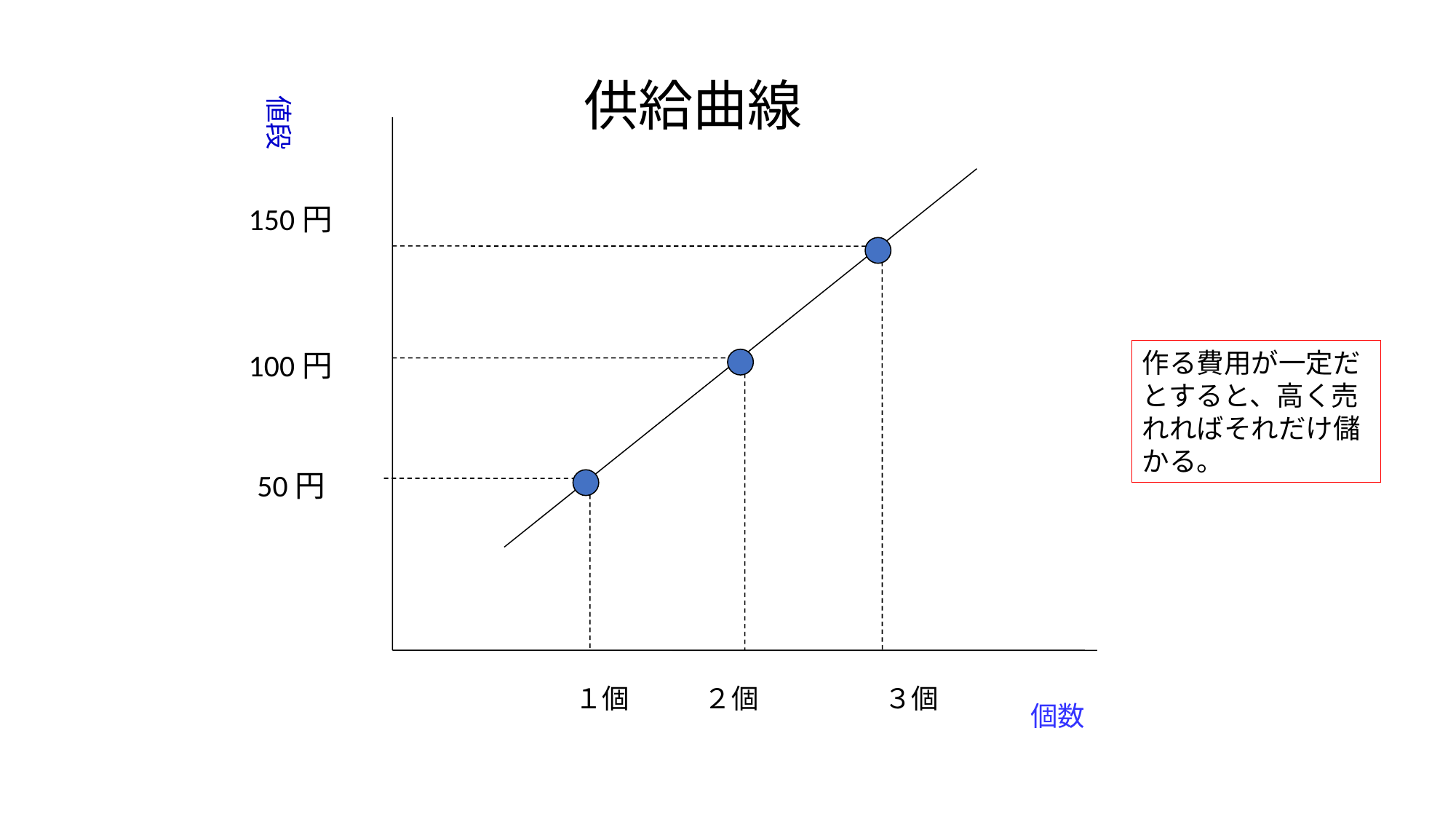

供給曲線
値段

150円

100円
作る費用が一定だとすると、高く売れればそれだけ儲かる。

50円

１個
２個
３個

個数